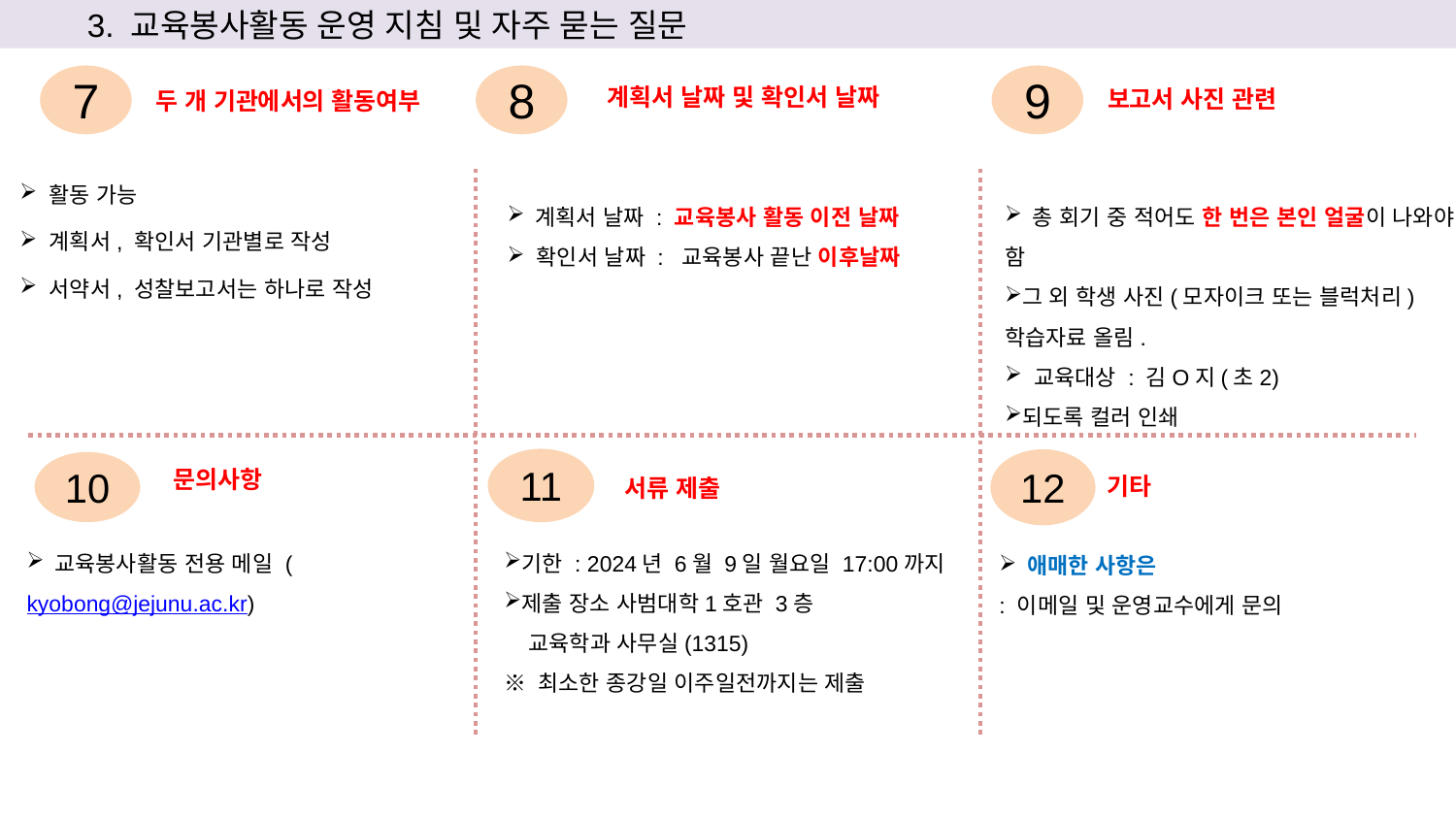

3. 교육봉사활동 운영 지침 및 자주 묻는 질문
7
8
9
계획서 날짜 및 확인서 날짜
보고서 사진 관련
두 개 기관에서의 활동여부
 활동 가능

 계획서, 확인서 기관별로 작성

 서약서, 성찰보고서는 하나로 작성
 계획서 날짜 : 교육봉사 활동 이전 날짜
 확인서 날짜 :  교육봉사 끝난 이후날짜
 총 회기 중 적어도 한 번은 본인 얼굴이 나와야 함
그 외 학생 사진(모자이크 또는 블럭처리) 학습자료 올림.
 교육대상 : 김O지(초2)
되도록 컬러 인쇄
11
12
10
문의사항
기타
서류 제출
 교육봉사활동 전용 메일 (kyobong@jejunu.ac.kr)
기한 : 2024년 6월 9일 월요일 17:00까지
제출 장소 사범대학1호관 3층
   교육학과 사무실(1315)
※ 최소한 종강일 이주일전까지는 제출
 애매한 사항은
: 이메일 및 운영교수에게 문의